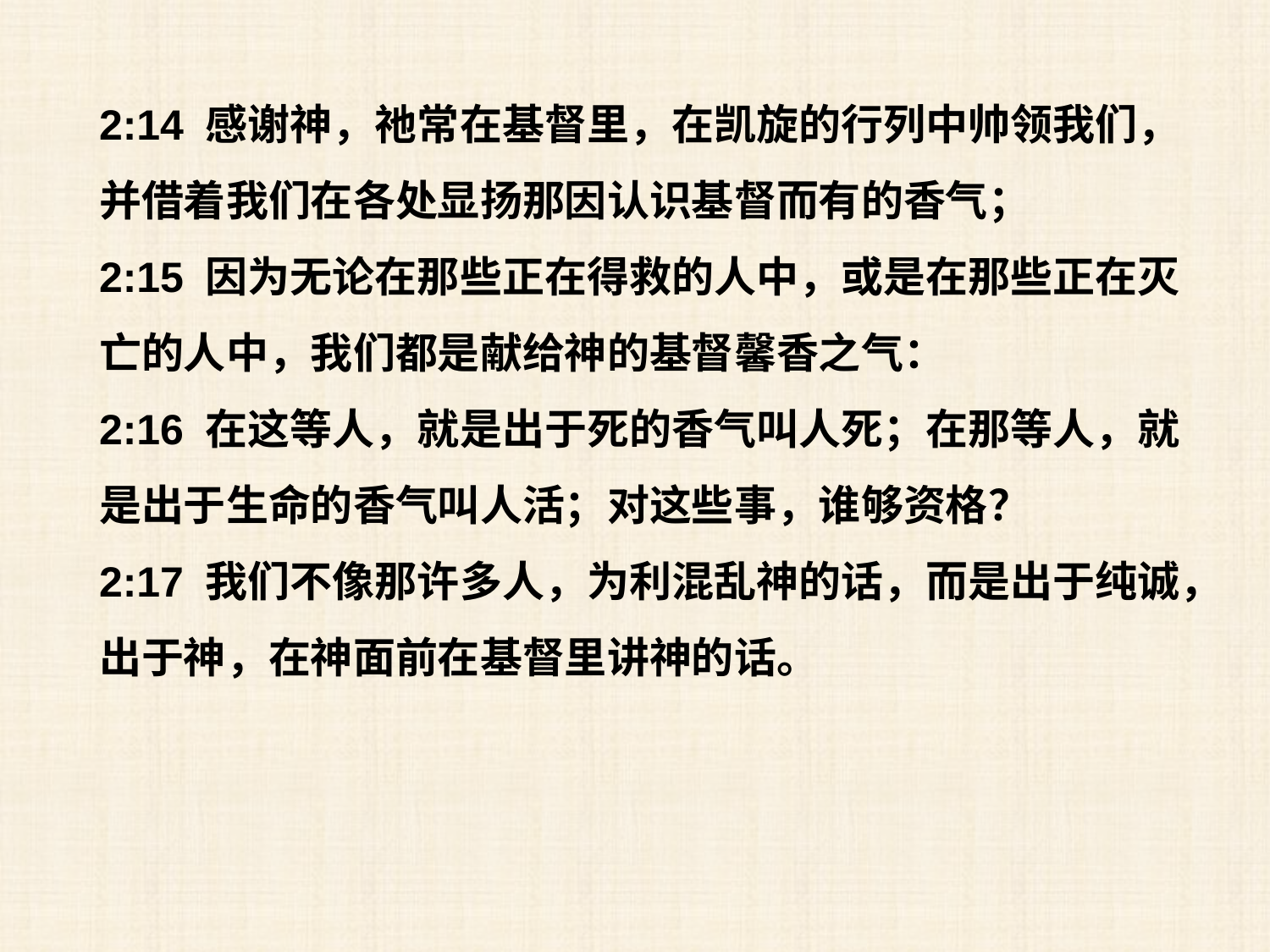

2:14 感谢神，祂常在基督里，在凯旋的行列中帅领我们，并借着我们在各处显扬那因认识基督而有的香气；
2:15 因为无论在那些正在得救的人中，或是在那些正在灭亡的人中，我们都是献给神的基督馨香之气：
2:16 在这等人，就是出于死的香气叫人死；在那等人，就是出于生命的香气叫人活；对这些事，谁够资格？
2:17 我们不像那许多人，为利混乱神的话，而是出于纯诚，出于神，在神面前在基督里讲神的话。